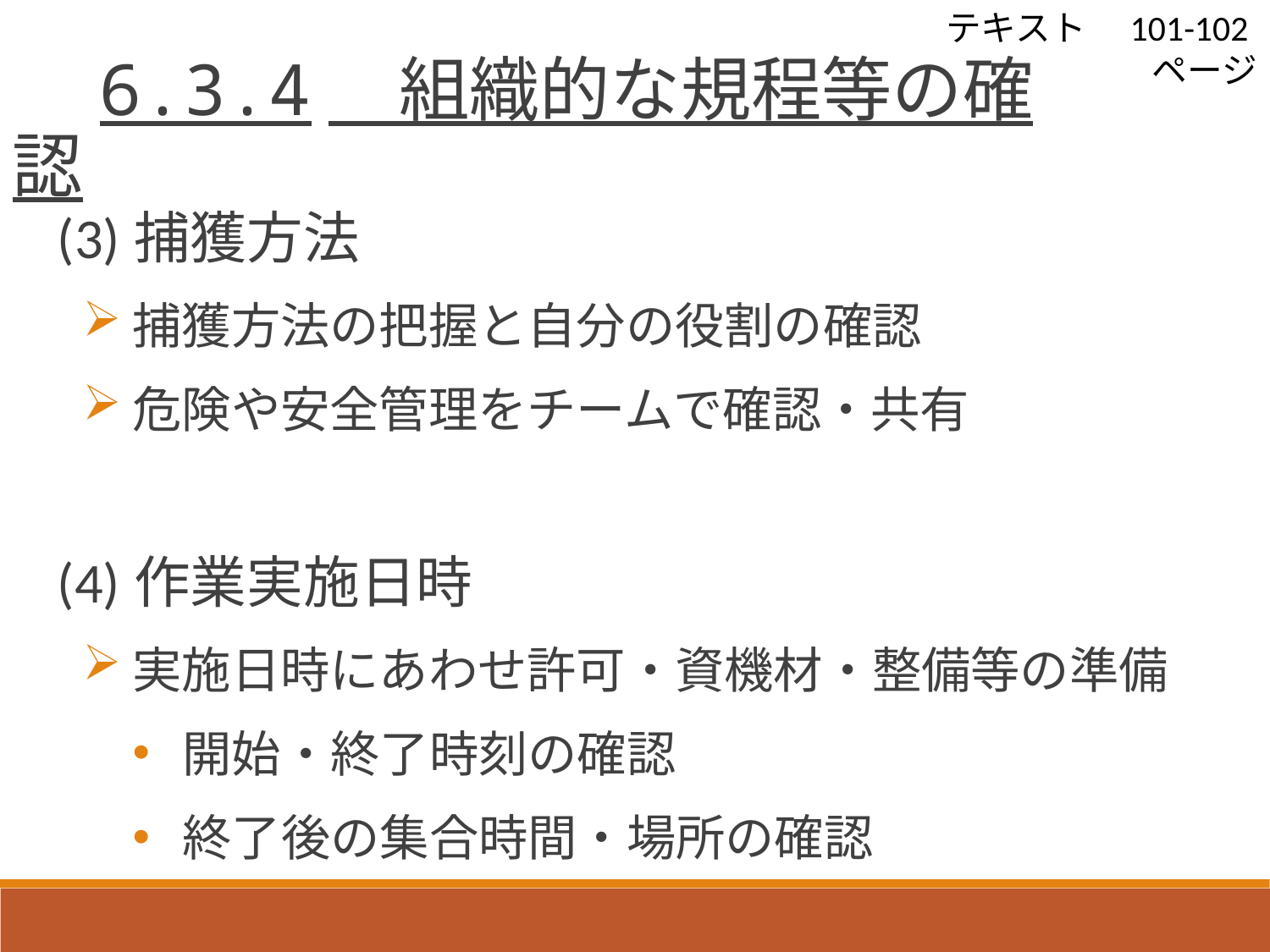

テキスト　101-102ページ

　6.3.4　組織的な規程等の確認
(3)捕獲方法
捕獲方法の把握と自分の役割の確認
危険や安全管理をチームで確認・共有

(4)作業実施日時
実施日時にあわせ許可・資機材・整備等の準備
開始・終了時刻の確認
終了後の集合時間・場所の確認